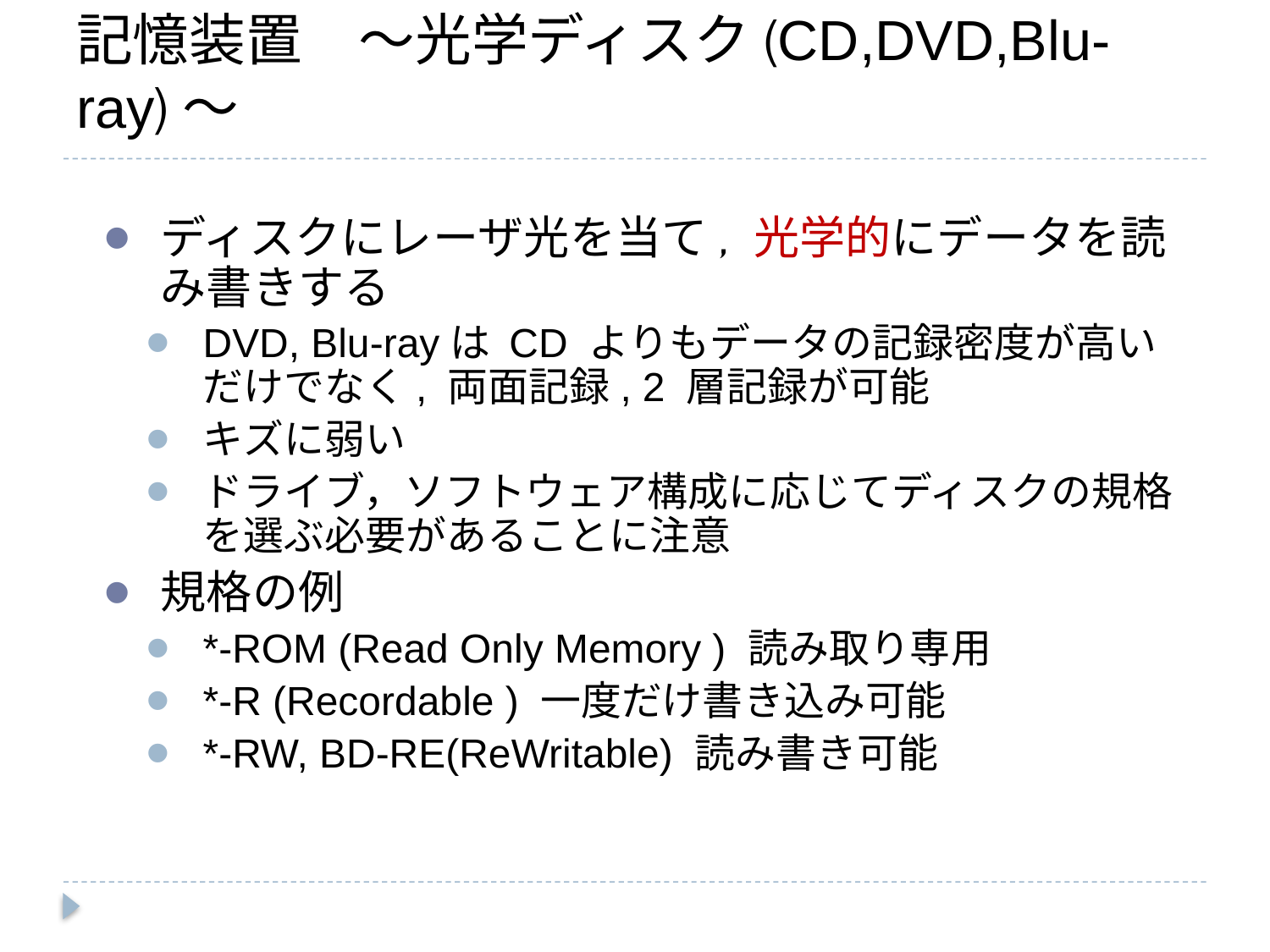

# 記憶装置　～光学ディスク(CD,DVD,Blu-ray)～
ディスクにレーザ光を当て, 光学的にデータを読み書きする
DVD, Blu-rayは CD よりもデータの記録密度が高いだけでなく, 両面記録, 2 層記録が可能
キズに弱い
ドライブ，ソフトウェア構成に応じてディスクの規格を選ぶ必要があることに注意
規格の例
*-ROM (Read Only Memory ) 読み取り専用
*-R (Recordable ) 一度だけ書き込み可能
*-RW, BD-RE(ReWritable) 読み書き可能